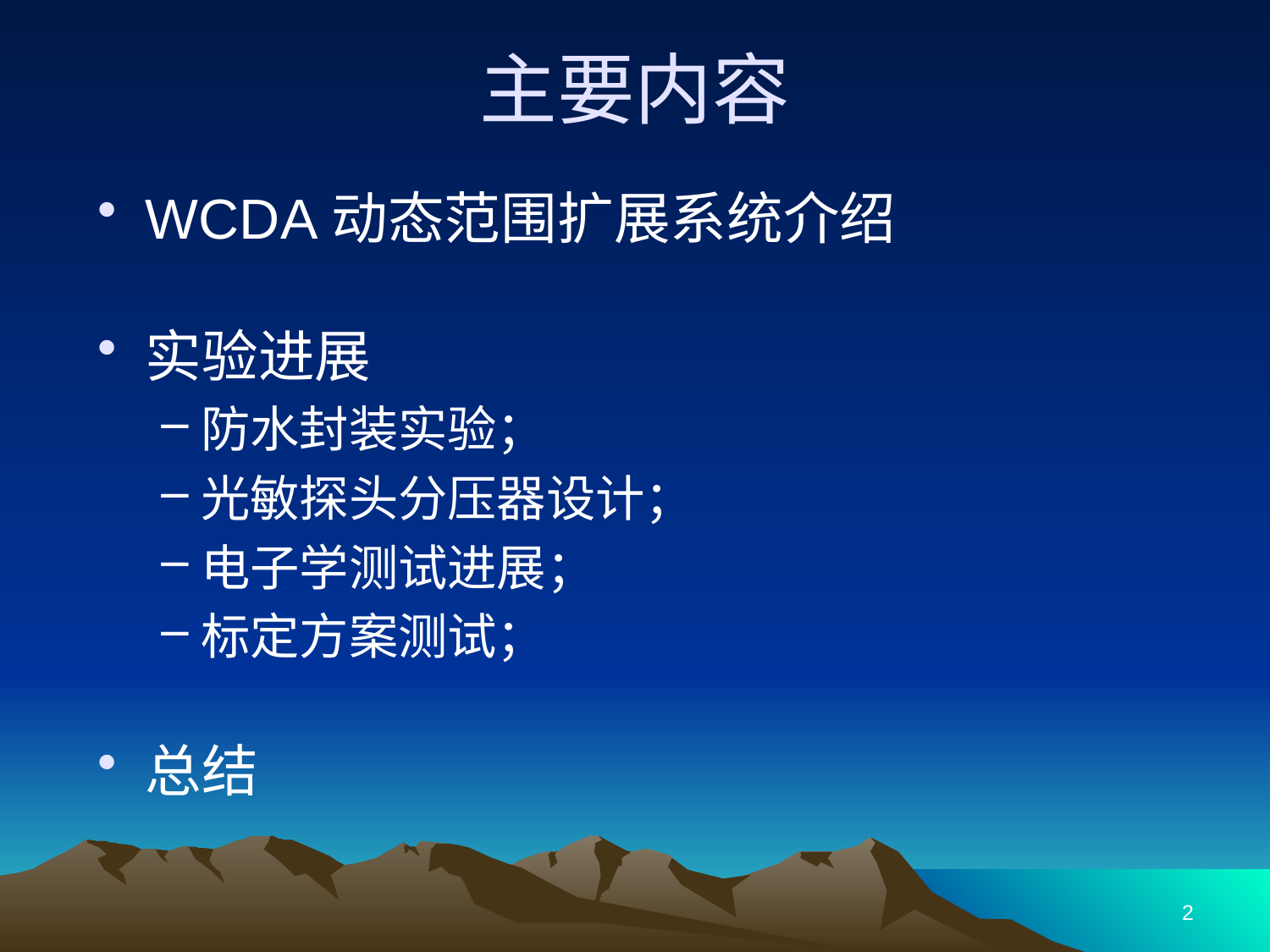

# 主要内容
WCDA动态范围扩展系统介绍

实验进展
防水封装实验；
光敏探头分压器设计；
电子学测试进展；
标定方案测试；

总结
2